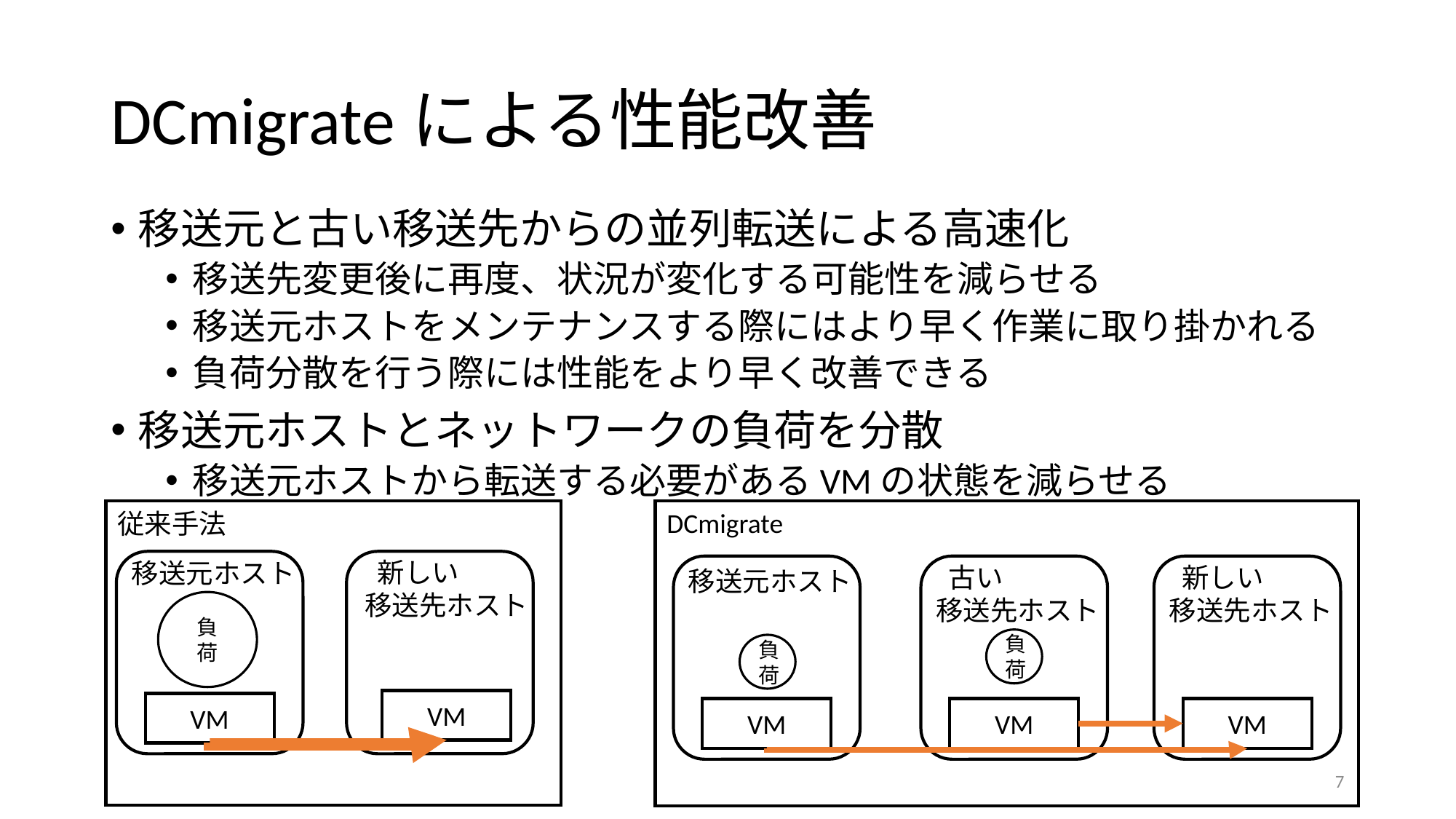

# DCmigrateによる性能改善
移送元と古い移送先からの並列転送による高速化
移送先変更後に再度、状況が変化する可能性を減らせる
移送元ホストをメンテナンスする際にはより早く作業に取り掛かれる
負荷分散を行う際には性能をより早く改善できる
移送元ホストとネットワークの負荷を分散
移送元ホストから転送する必要があるVMの状態を減らせる

DCmigrate
 古い
移送先ホスト
 新しい
移送先ホスト

移送元ホスト
負荷
VM
VM
VM
負荷

従来手法
 新しい
移送先ホスト

VM
移送元ホスト

負
荷
VM
7